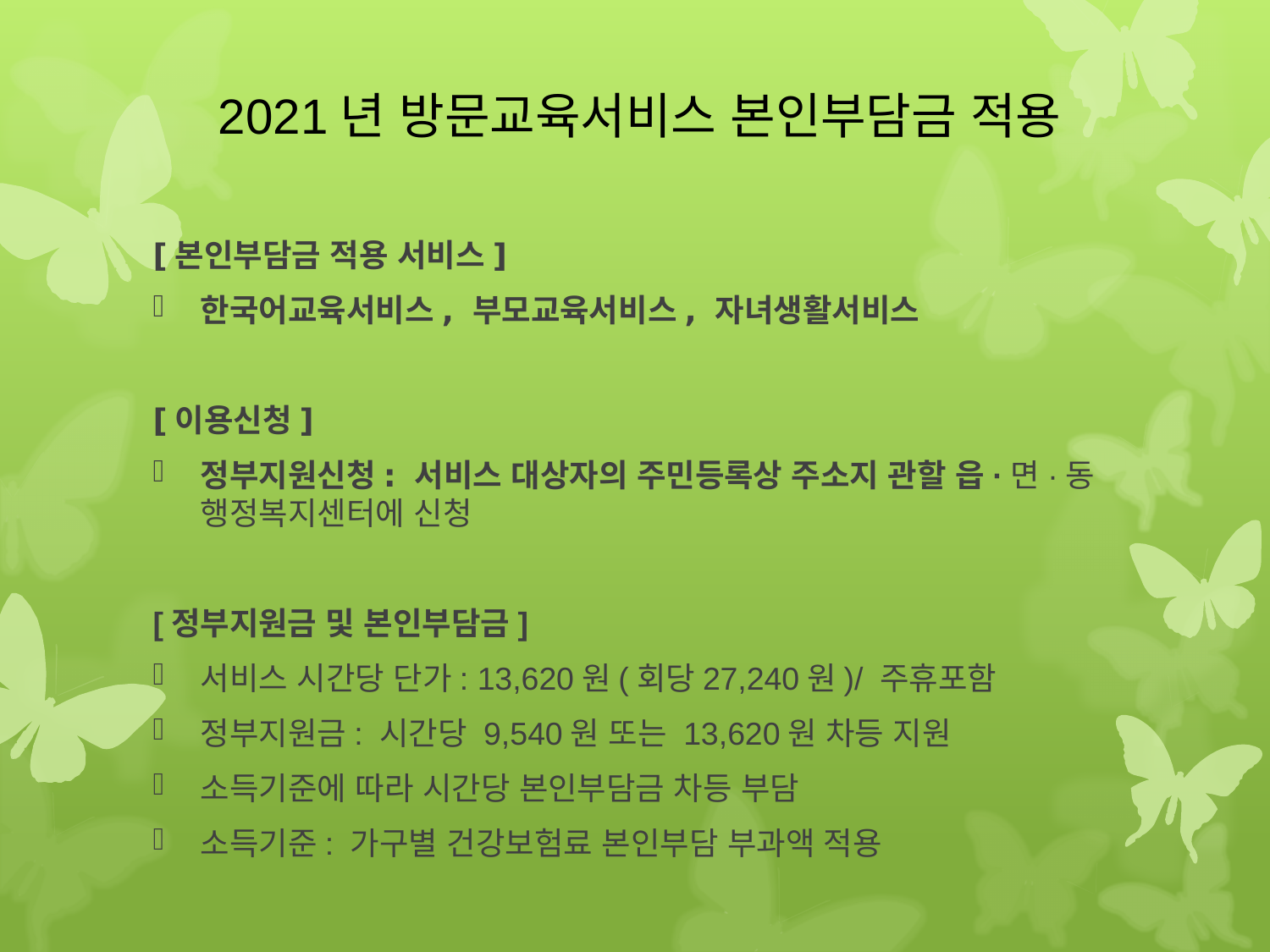

# 2021년 방문교육서비스 본인부담금 적용

[본인부담금 적용 서비스]
한국어교육서비스, 부모교육서비스, 자녀생활서비스

[이용신청]
정부지원신청: 서비스 대상자의 주민등록상 주소지 관할 읍·면·동 행정복지센터에 신청

[정부지원금 및 본인부담금]
서비스 시간당 단가: 13,620원(회당27,240원)/ 주휴포함
정부지원금: 시간당 9,540원 또는 13,620원 차등 지원
소득기준에 따라 시간당 본인부담금 차등 부담
소득기준: 가구별 건강보험료 본인부담 부과액 적용